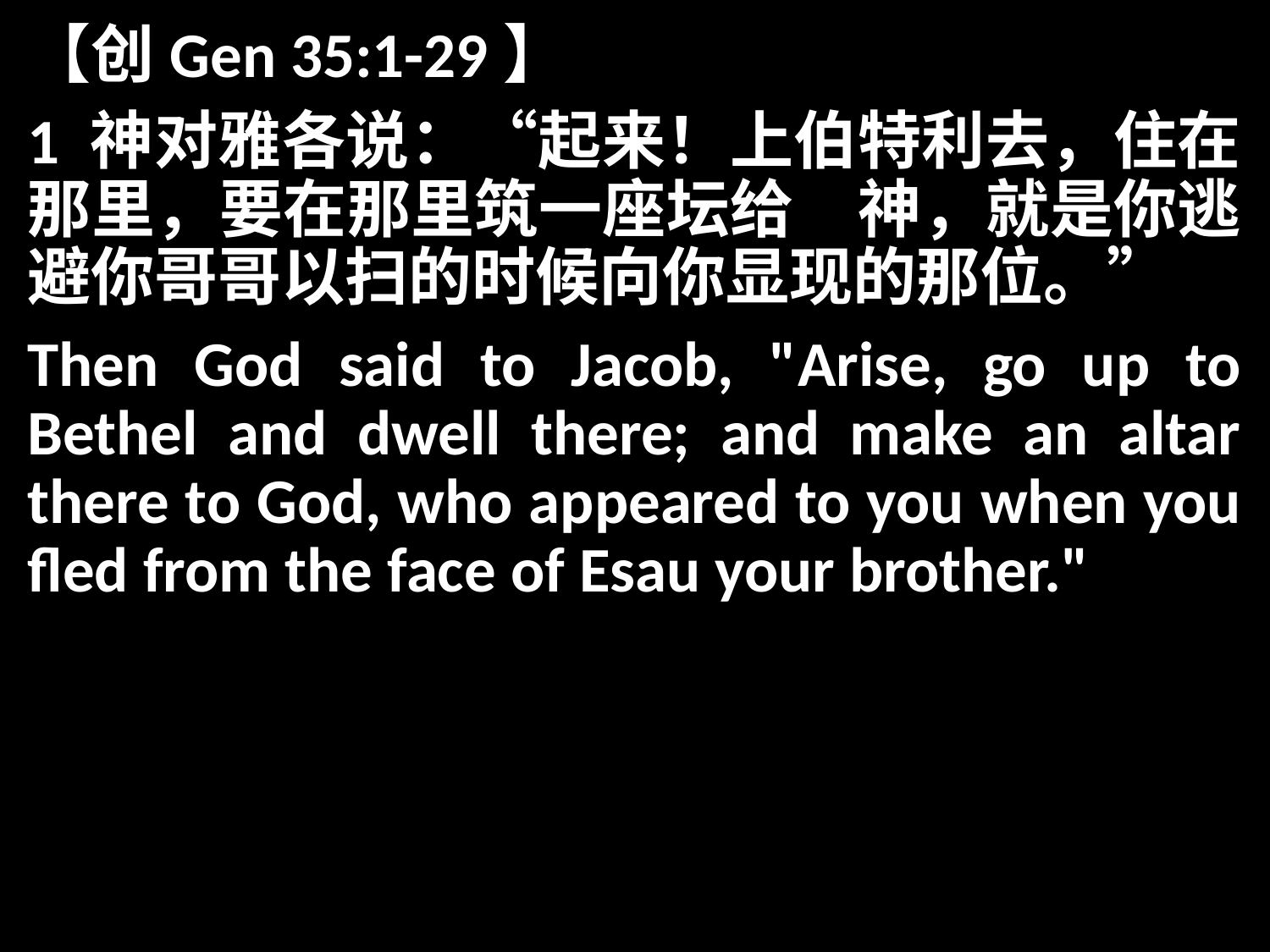

【创Gen 35:1-29】
1 神对雅各说：“起来！上伯特利去，住在那里，要在那里筑一座坛给　神，就是你逃避你哥哥以扫的时候向你显现的那位。”
Then God said to Jacob, "Arise, go up to Bethel and dwell there; and make an altar there to God, who appeared to you when you fled from the face of Esau your brother."